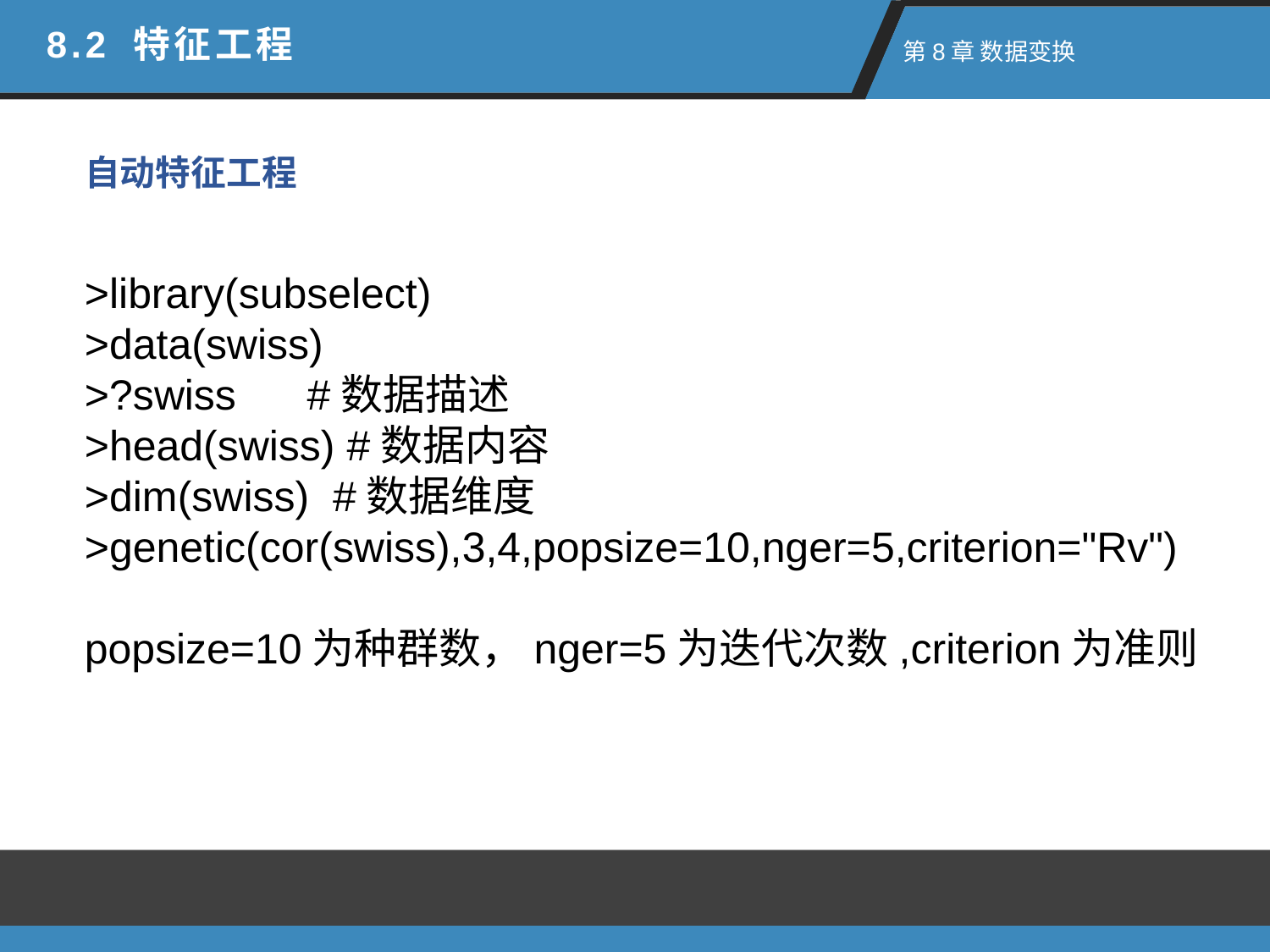

8.2 特征工程
  第8章 数据变换
自动特征工程
>library(subselect)
>data(swiss)
>?swiss      #数据描述
>head(swiss) #数据内容
>dim(swiss)  #数据维度
>genetic(cor(swiss),3,4,popsize=10,nger=5,criterion="Rv")

popsize=10为种群数，nger=5为迭代次数,criterion为准则